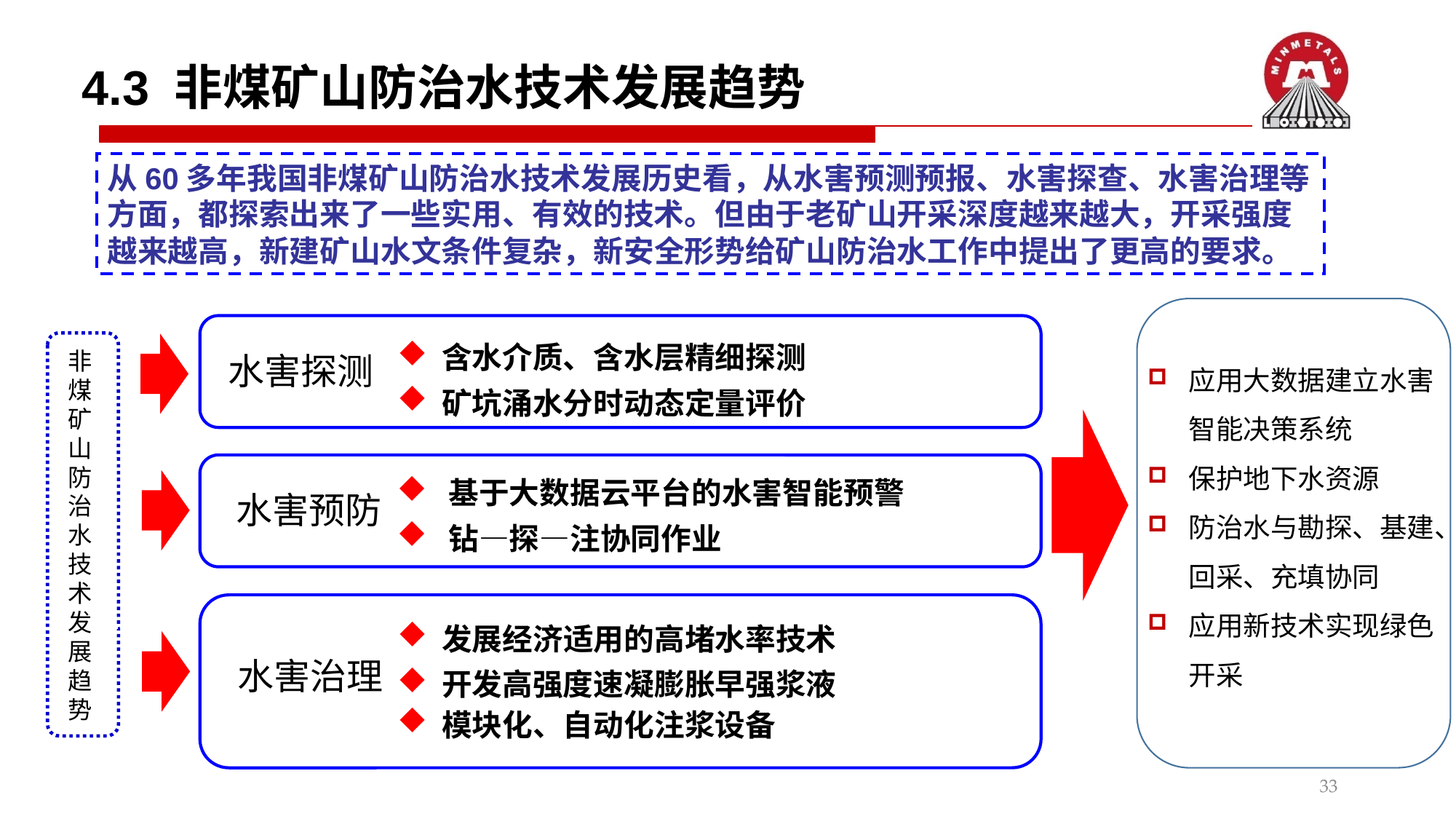

4.3 非煤矿山防治水技术发展趋势
从60多年我国非煤矿山防治水技术发展历史看，从水害预测预报、水害探查、水害治理等方面，都探索出来了一些实用、有效的技术。但由于老矿山开采深度越来越大，开采强度越来越高，新建矿山水文条件复杂，新安全形势给矿山防治水工作中提出了更高的要求。

应用大数据建立水害智能决策系统
保护地下水资源
防治水与勘探、基建、回采、充填协同
应用新技术实现绿色开采

 含水介质、含水层精细探测
 矿坑涌水分时动态定量评价

非煤矿山防治水技术发展趋势

水害探测

  基于大数据云平台的水害智能预警
  钻—探—注协同作业

水害预防

 发展经济适用的高堵水率技术

水害治理
 开发高强度速凝膨胀早强浆液
 模块化、自动化注浆设备
33